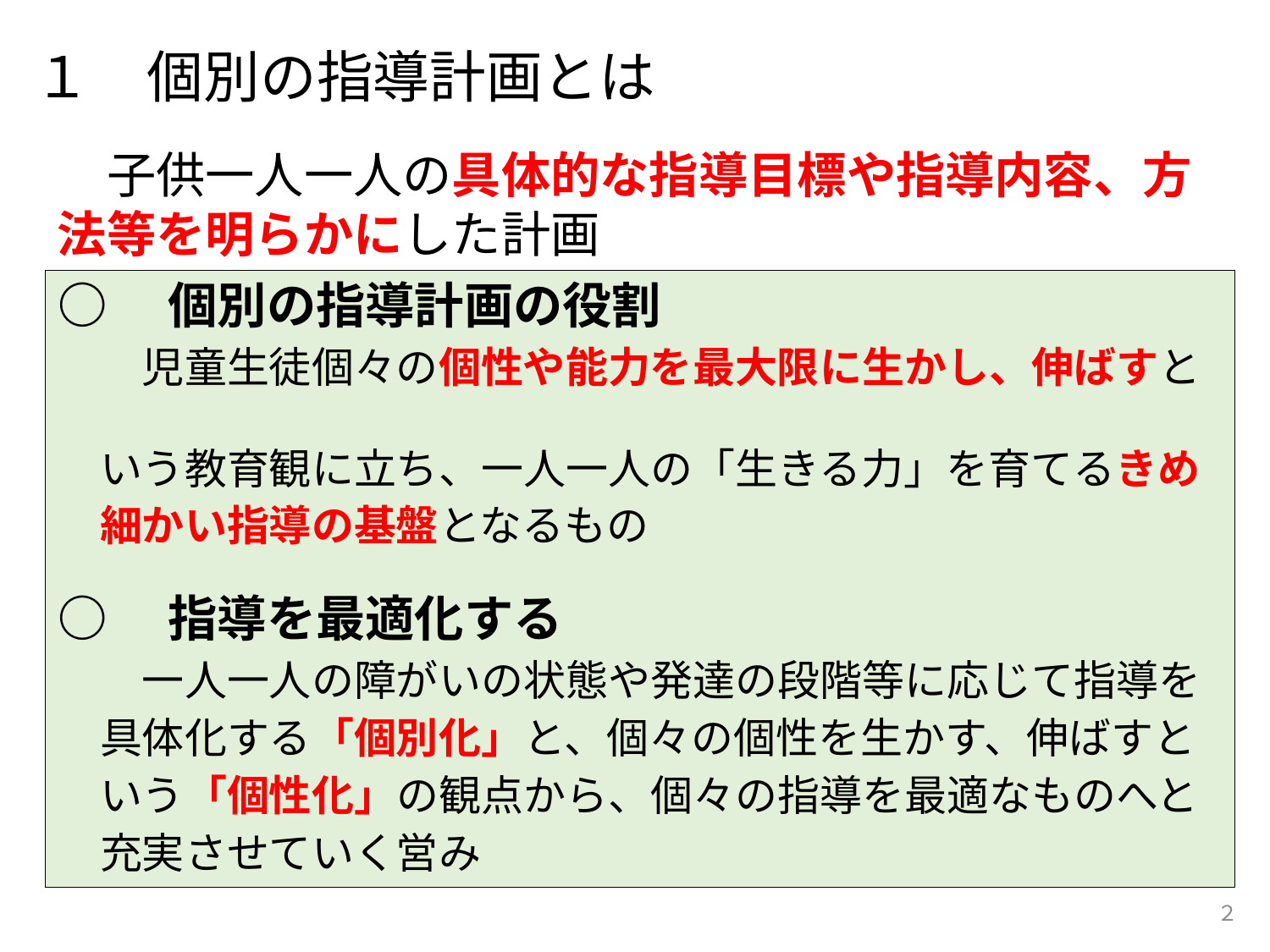

１　個別の指導計画とは
　子供一人一人の具体的な指導目標や指導内容、方法等を明らかにした計画
○　個別の指導計画の役割
　　児童生徒個々の個性や能力を最大限に生かし、伸ばすと
　いう教育観に立ち、一人一人の「生きる力」を育てるきめ
　細かい指導の基盤となるもの

○　指導を最適化する
　　一人一人の障がいの状態や発達の段階等に応じて指導を
　具体化する「個別化」と、個々の個性を生かす、伸ばすと
　いう「個性化」の観点から、個々の指導を最適なものへと
　充実させていく営み
２